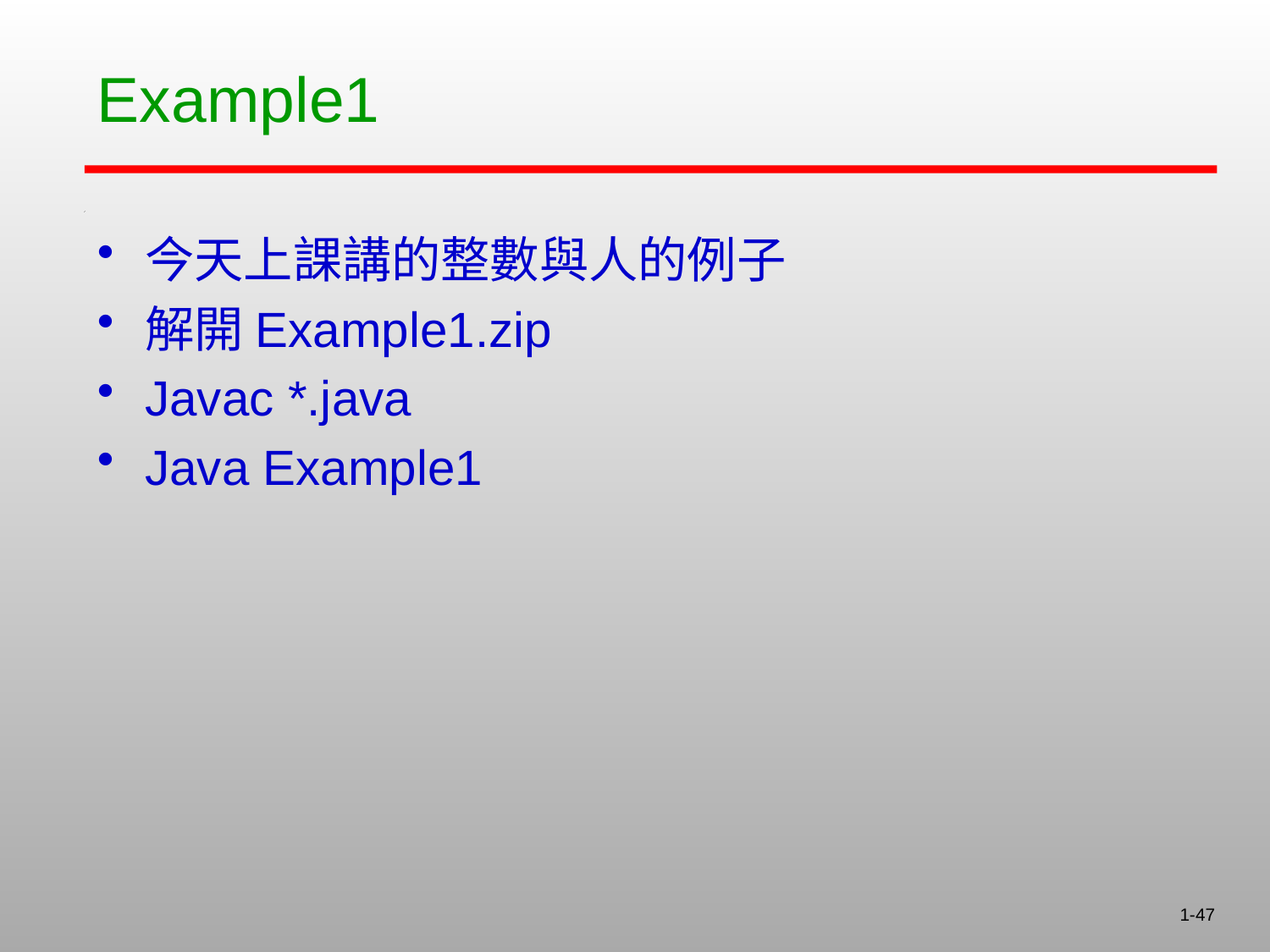

# Example1
今天上課講的整數與人的例子
解開Example1.zip
Javac *.java
Java Example1
1-47